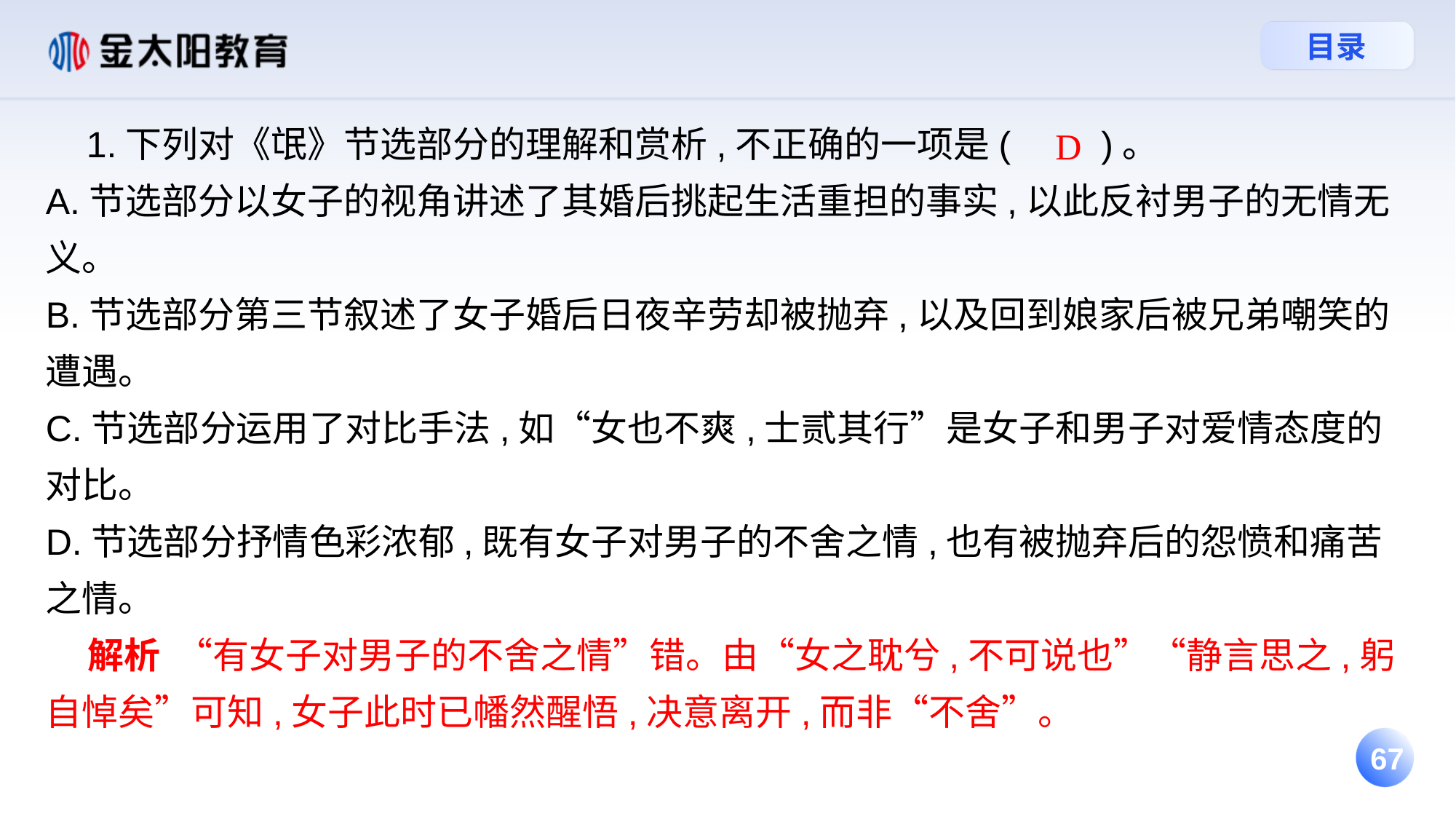

D
    1.下列对《氓》节选部分的理解和赏析,不正确的一项是(　　)。
A.节选部分以女子的视角讲述了其婚后挑起生活重担的事实,以此反衬男子的无情无义。
B.节选部分第三节叙述了女子婚后日夜辛劳却被抛弃,以及回到娘家后被兄弟嘲笑的遭遇。
C.节选部分运用了对比手法,如“女也不爽,士贰其行”是女子和男子对爱情态度的对比。
D.节选部分抒情色彩浓郁,既有女子对男子的不舍之情,也有被抛弃后的怨愤和痛苦之情。
    解析  “有女子对男子的不舍之情”错。由“女之耽兮,不可说也”“静言思之,躬自悼矣”可知,女子此时已幡然醒悟,决意离开,而非“不舍”。